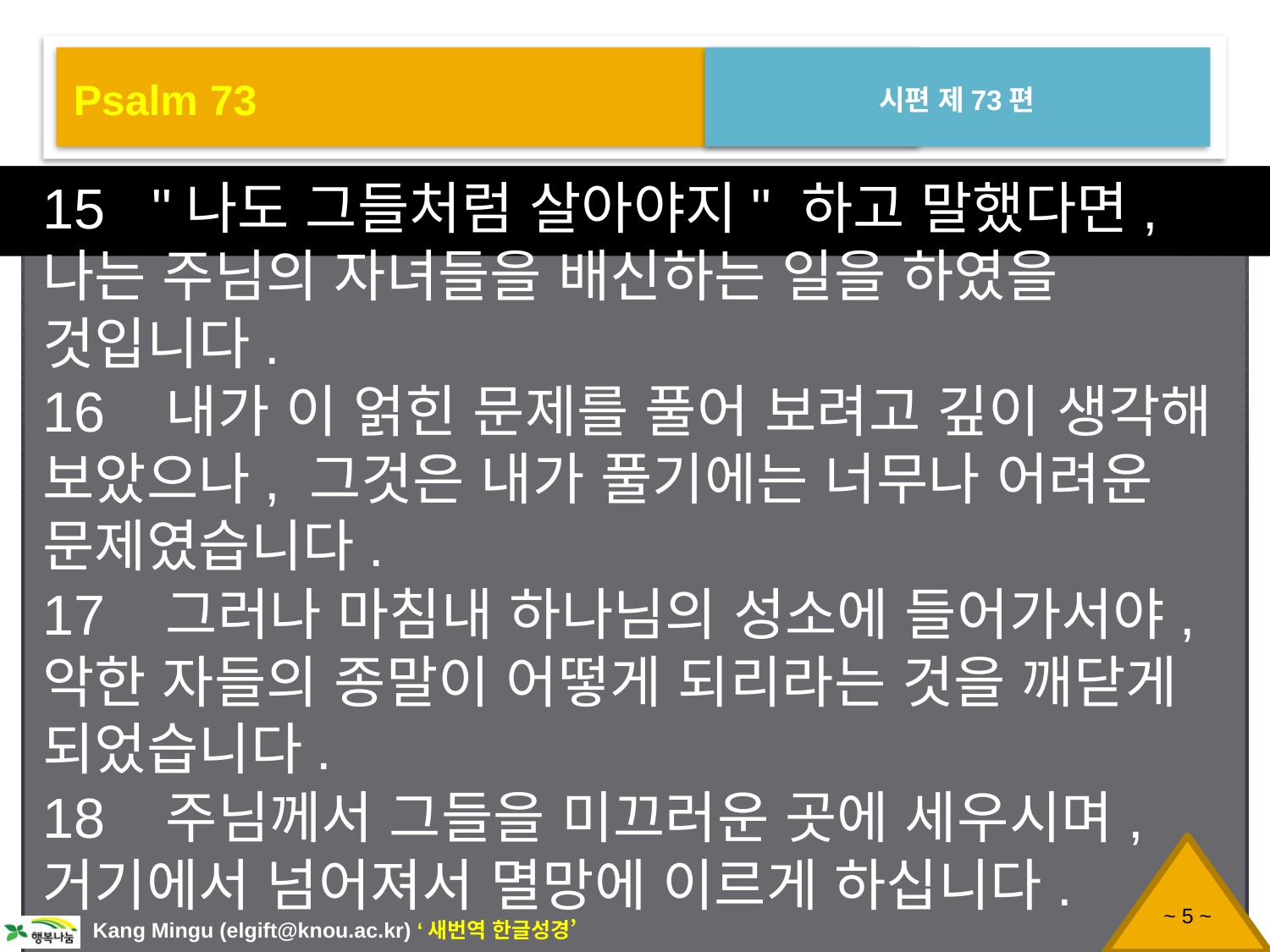

Psalm 73
시편 제73편
15   "나도 그들처럼 살아야지" 하고 말했다면, 나는 주님의 자녀들을 배신하는 일을 하였을 것입니다.
16   내가 이 얽힌 문제를 풀어 보려고 깊이 생각해 보았으나, 그것은 내가 풀기에는 너무나 어려운 문제였습니다.
17   그러나 마침내 하나님의 성소에 들어가서야, 악한 자들의 종말이 어떻게 되리라는 것을 깨닫게 되었습니다.
18   주님께서 그들을 미끄러운 곳에 세우시며, 거기에서 넘어져서 멸망에 이르게 하십니다.